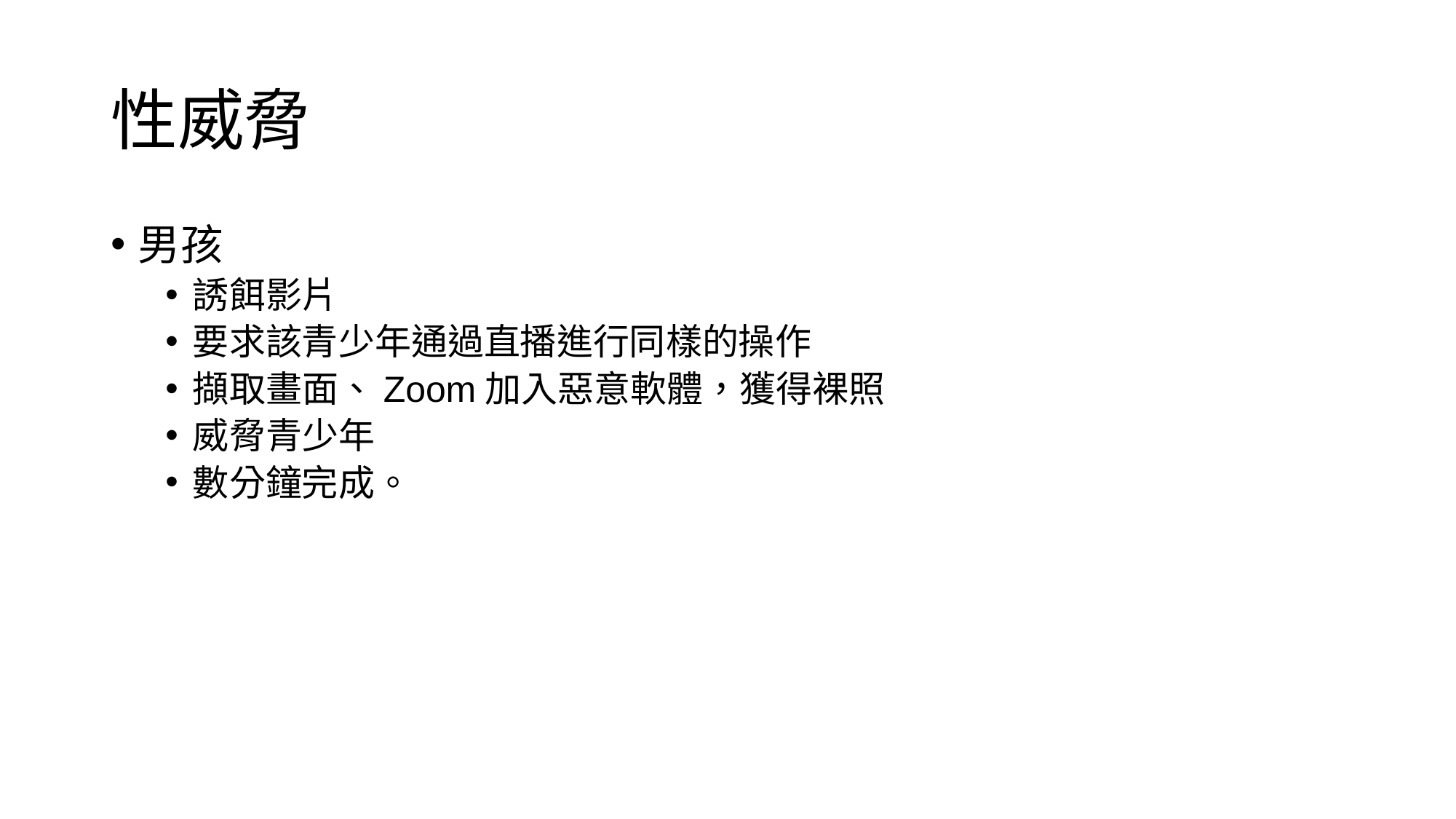

# 性威脅
男孩
誘餌影片
要求該青少年通過直播進行同樣的操作
擷取畫面、Zoom加入惡意軟體，獲得裸照
威脅青少年
數分鐘完成。